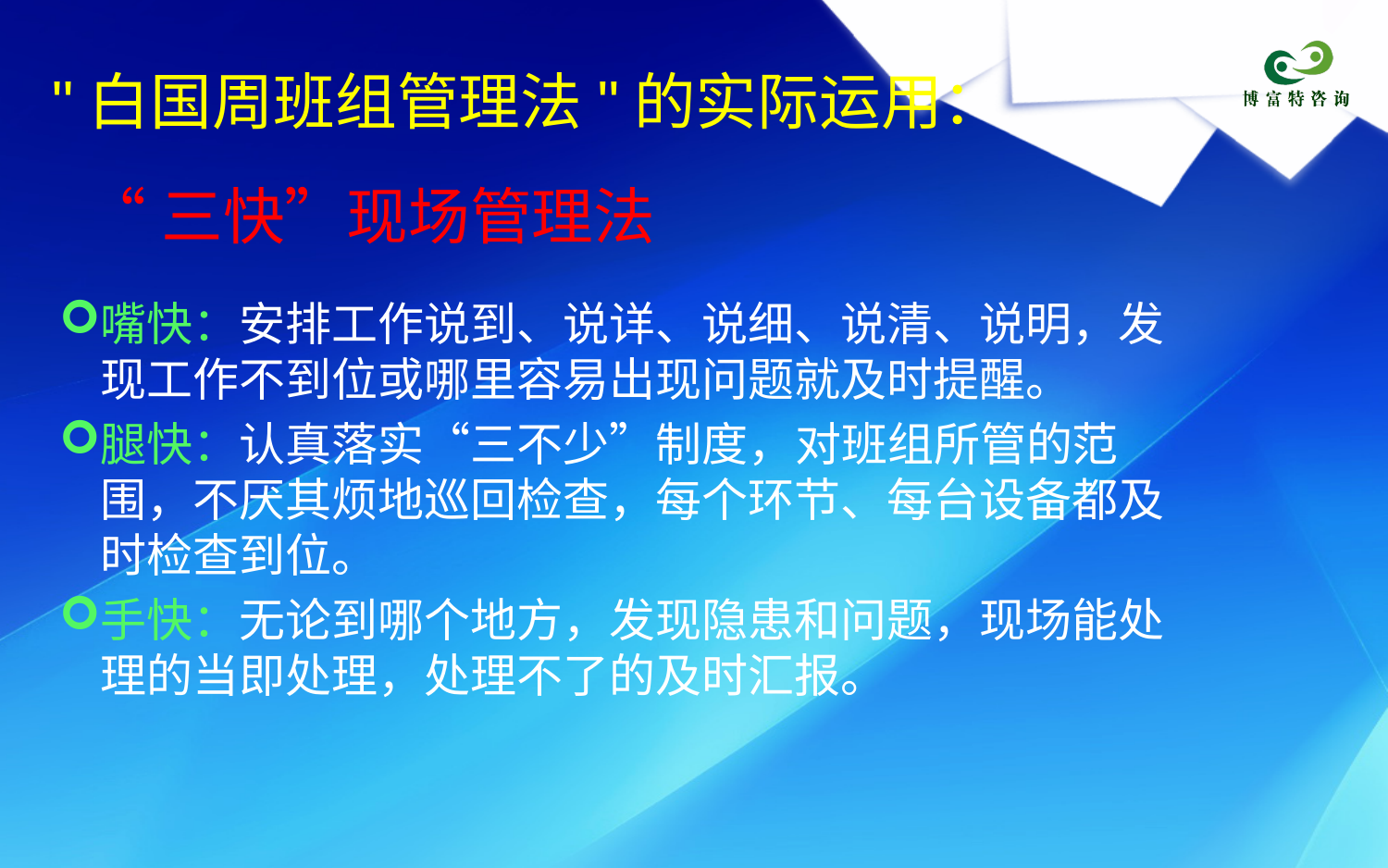

"白国周班组管理法"的实际运用：
“三快”现场管理法
嘴快：安排工作说到、说详、说细、说清、说明，发现工作不到位或哪里容易出现问题就及时提醒。
腿快：认真落实“三不少”制度，对班组所管的范围，不厌其烦地巡回检查，每个环节、每台设备都及时检查到位。
手快：无论到哪个地方，发现隐患和问题，现场能处理的当即处理，处理不了的及时汇报。